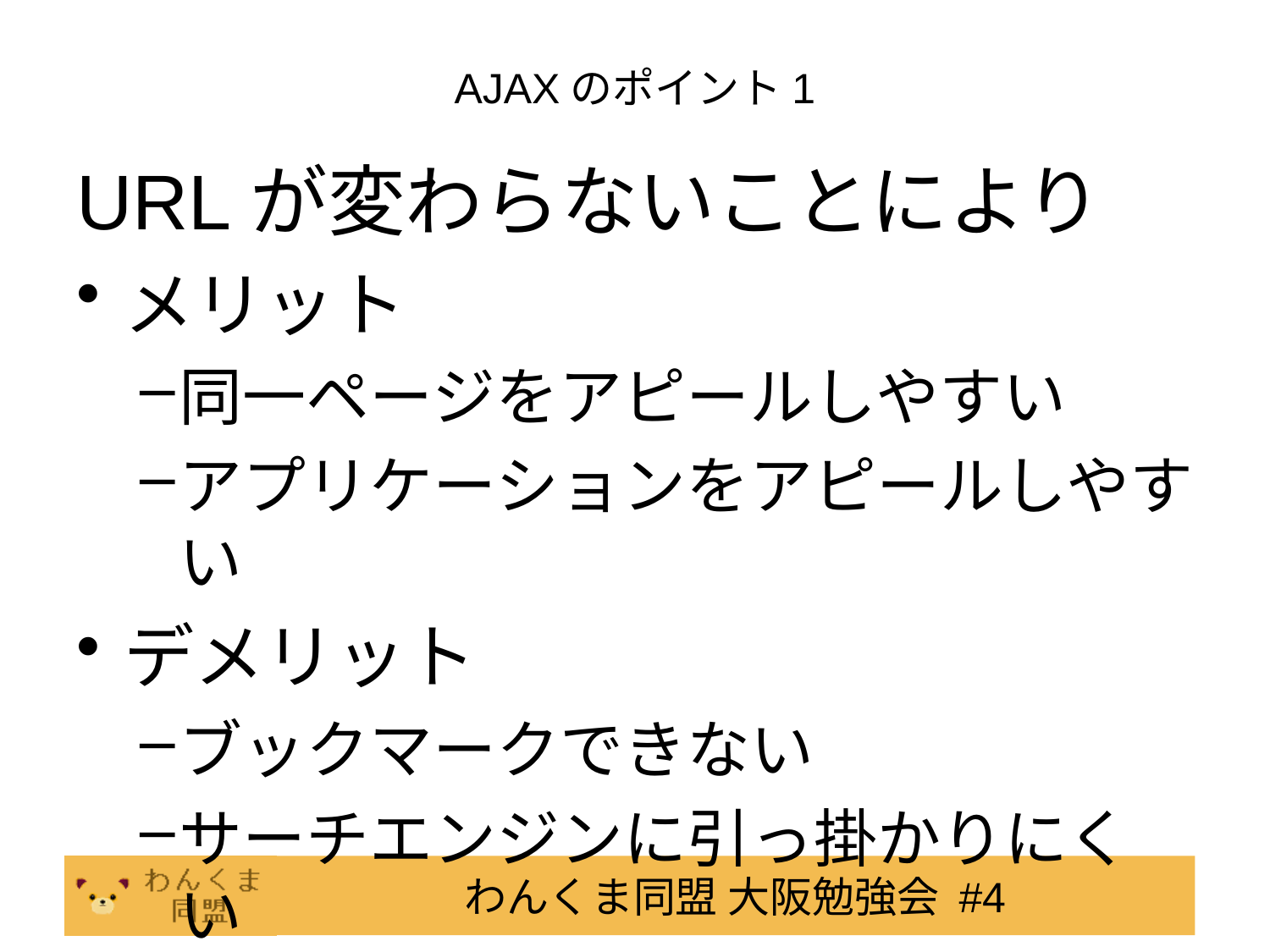

# AJAXのポイント1
URLが変わらないことにより
メリット
同一ページをアピールしやすい
アプリケーションをアピールしやすい
デメリット
ブックマークできない
サーチエンジンに引っ掛かりにくい